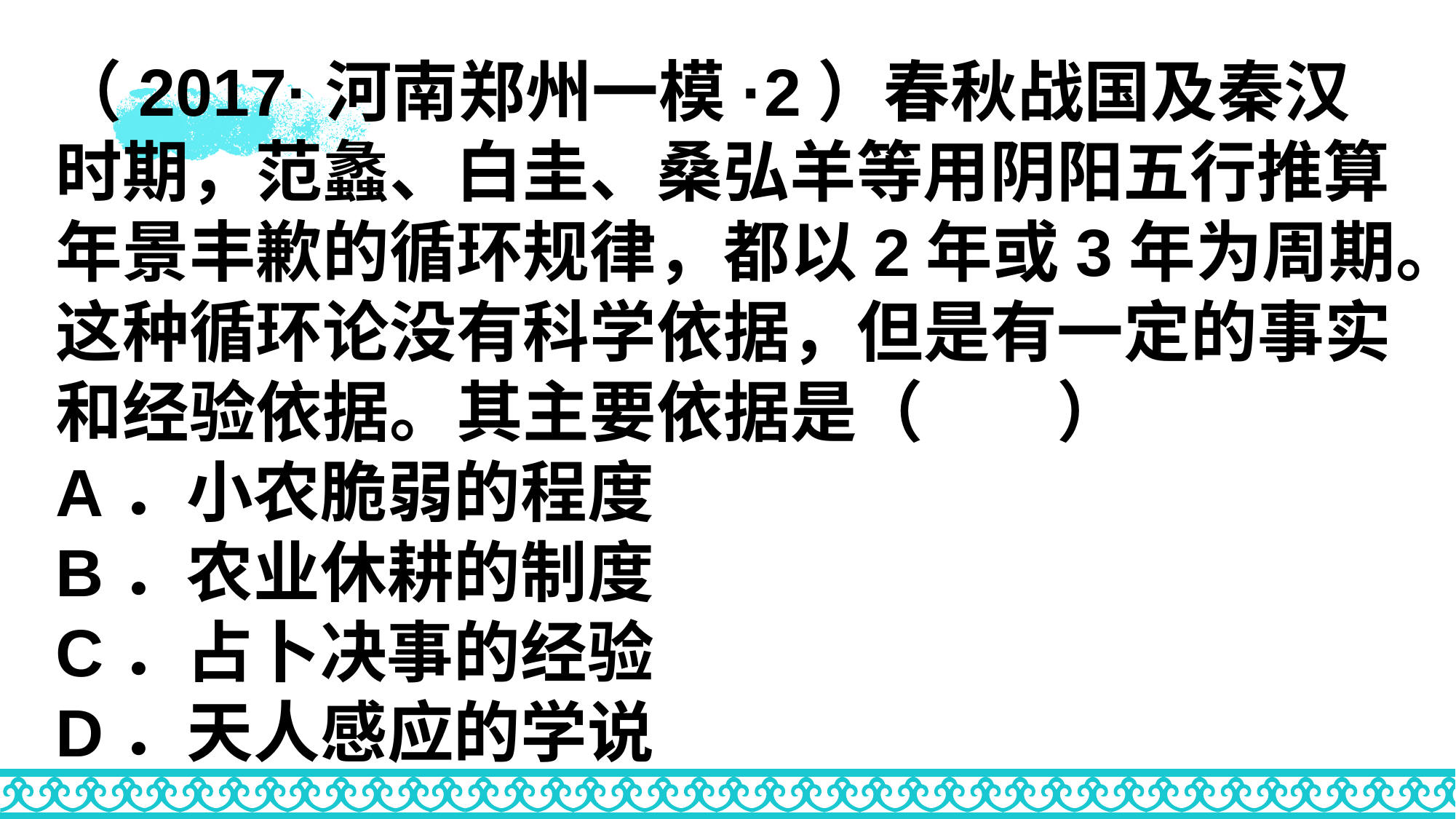

（2017·河南郑州一模·2）春秋战国及秦汉时期，范蠡、白圭、桑弘羊等用阴阳五行推算年景丰歉的循环规律，都以2年或3年为周期。这种循环论没有科学依据，但是有一定的事实和经验依据。其主要依据是（　　）
A．小农脆弱的程度
B．农业休耕的制度
C．占卜决事的经验
D．天人感应的学说